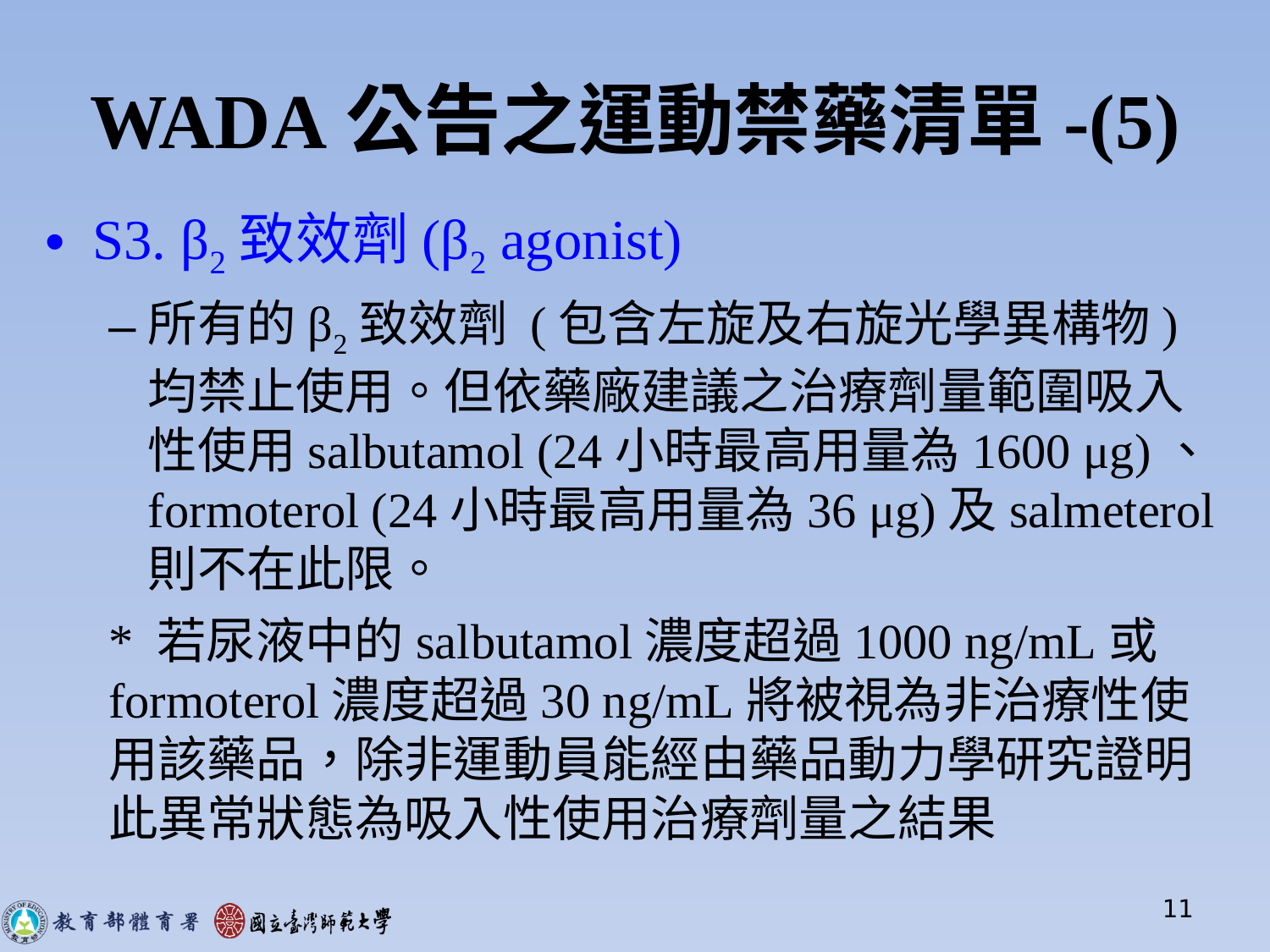

# WADA公告之運動禁藥清單-(5)
S3. β2致效劑(β2 agonist)
所有的β2致效劑 (包含左旋及右旋光學異構物)均禁止使用。但依藥廠建議之治療劑量範圍吸入性使用salbutamol (24小時最高用量為1600 μg)、formoterol (24小時最高用量為36 μg)及salmeterol則不在此限。
* 若尿液中的salbutamol濃度超過1000 ng/mL或formoterol濃度超過30 ng/mL將被視為非治療性使用該藥品，除非運動員能經由藥品動力學研究證明此異常狀態為吸入性使用治療劑量之結果

11